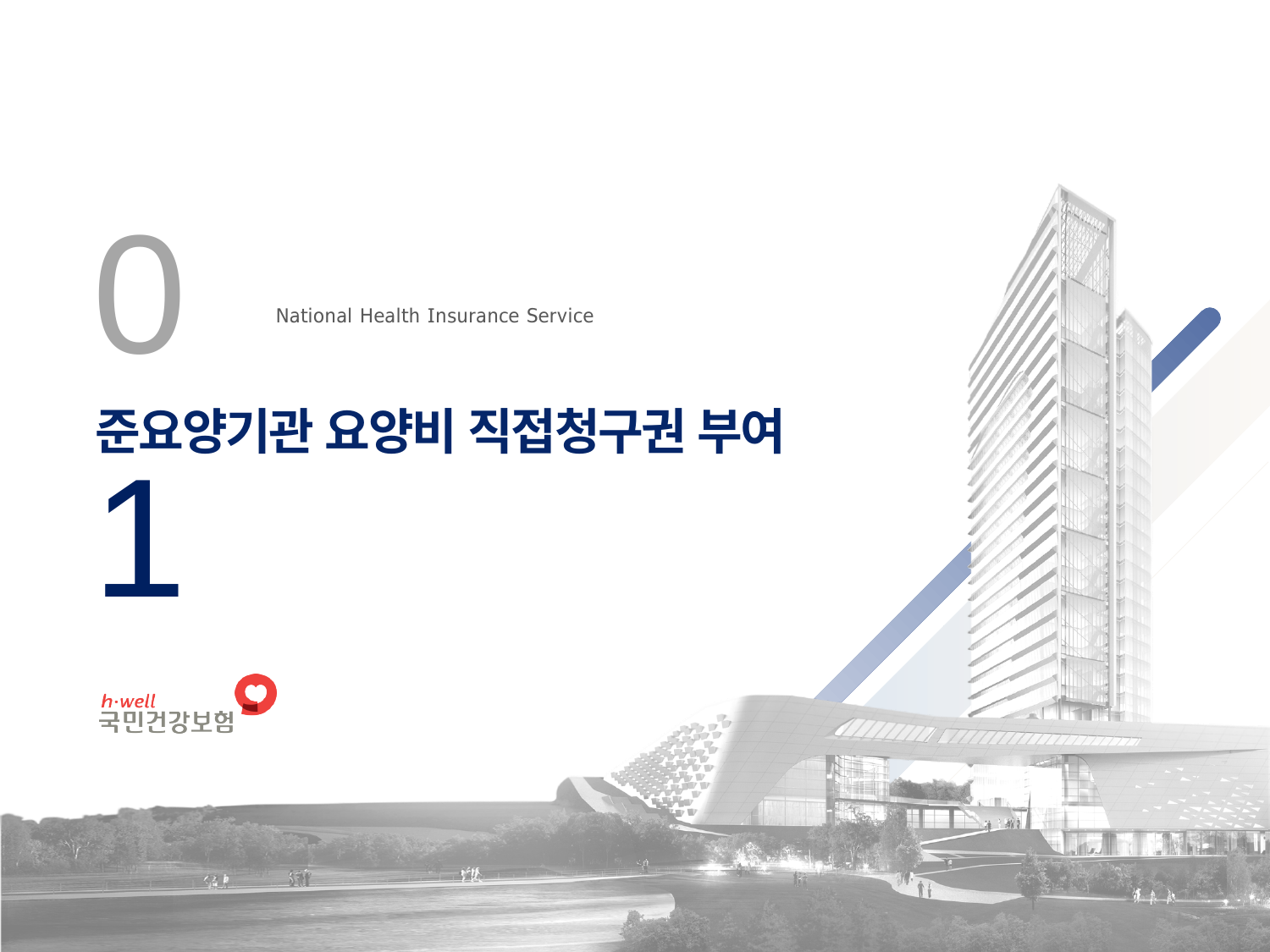

01
National Health Insurance Service
준요양기관 요양비 직접청구권 부여